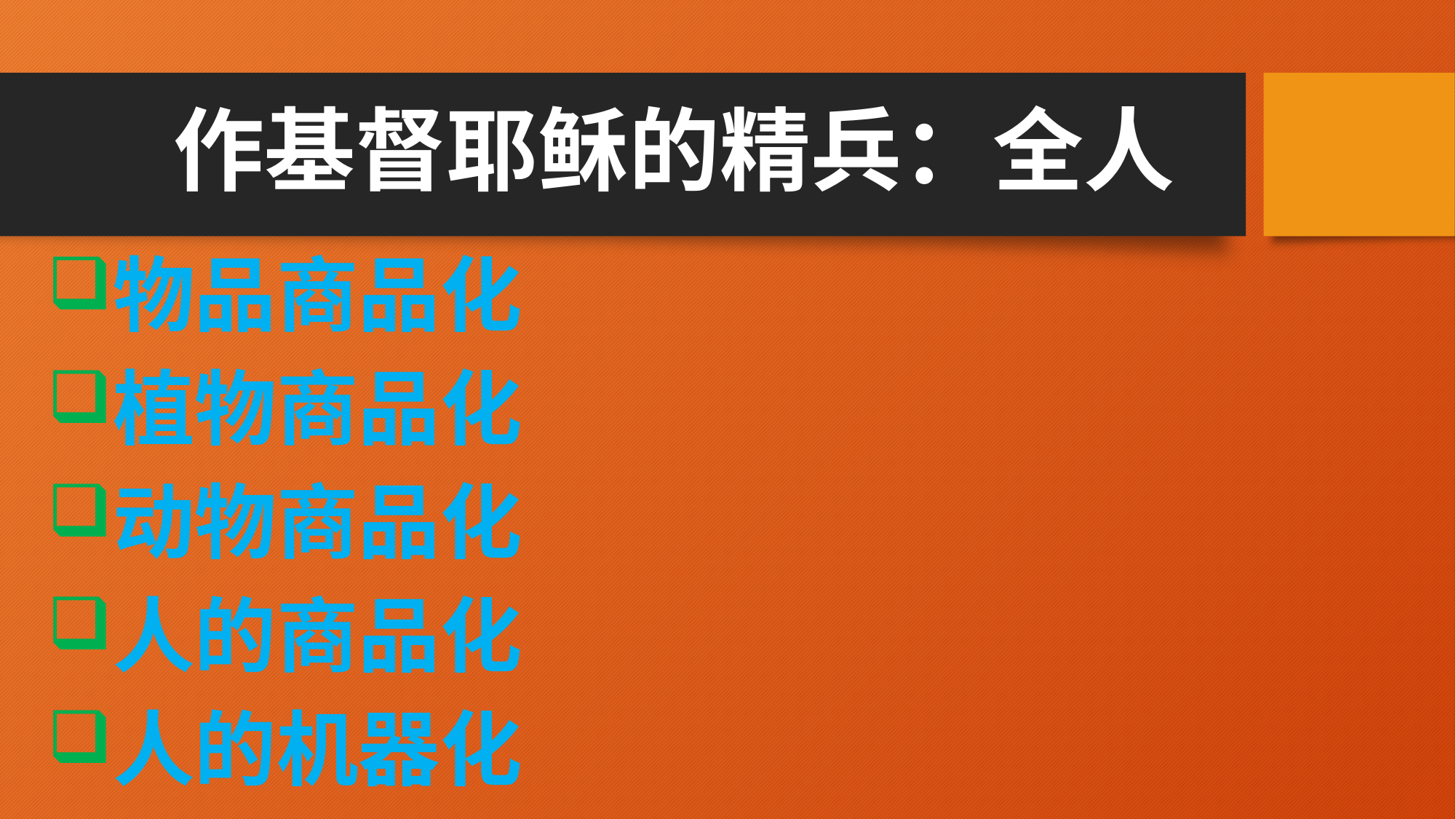

# 作基督耶稣的精兵：全人
物品商品化
植物商品化
动物商品化
人的商品化
人的机器化